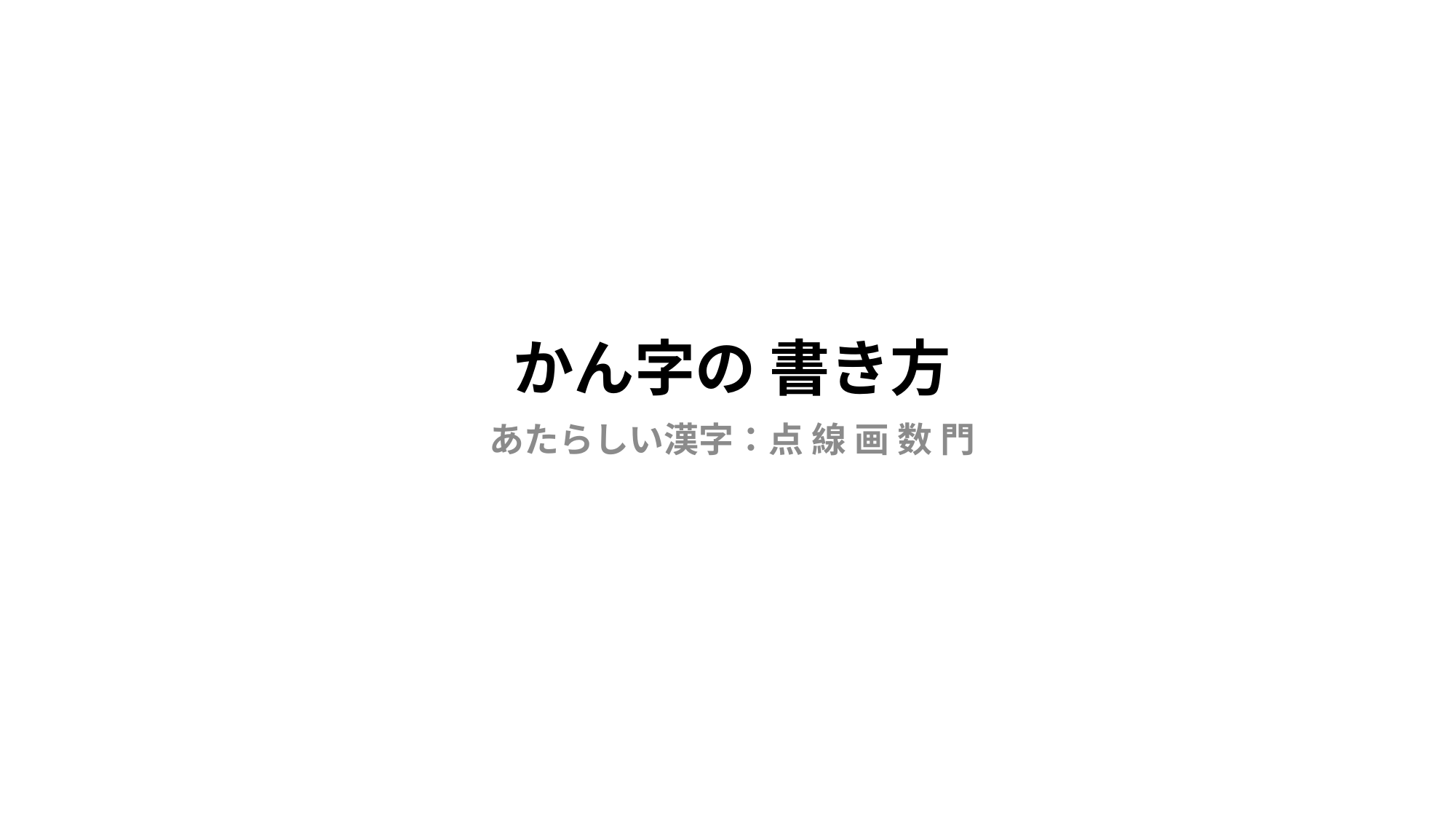

# かん字の 書き方
あたらしい漢字：点 線 画 数 門